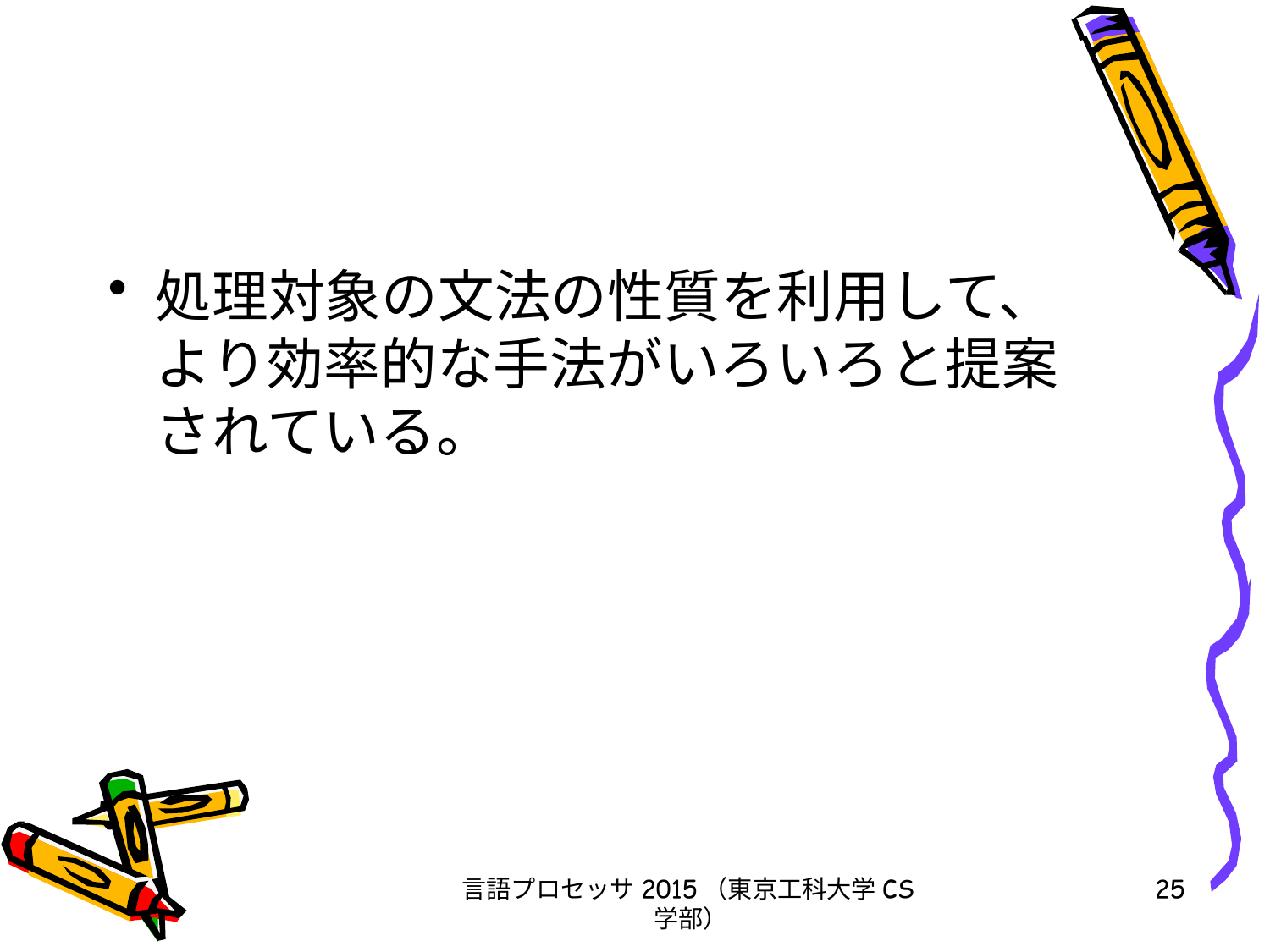

#
処理対象の文法の性質を利用して、
より効率的な手法がいろいろと提案
されている。
言語プロセッサ2015（東京工科大学CS学部）
25